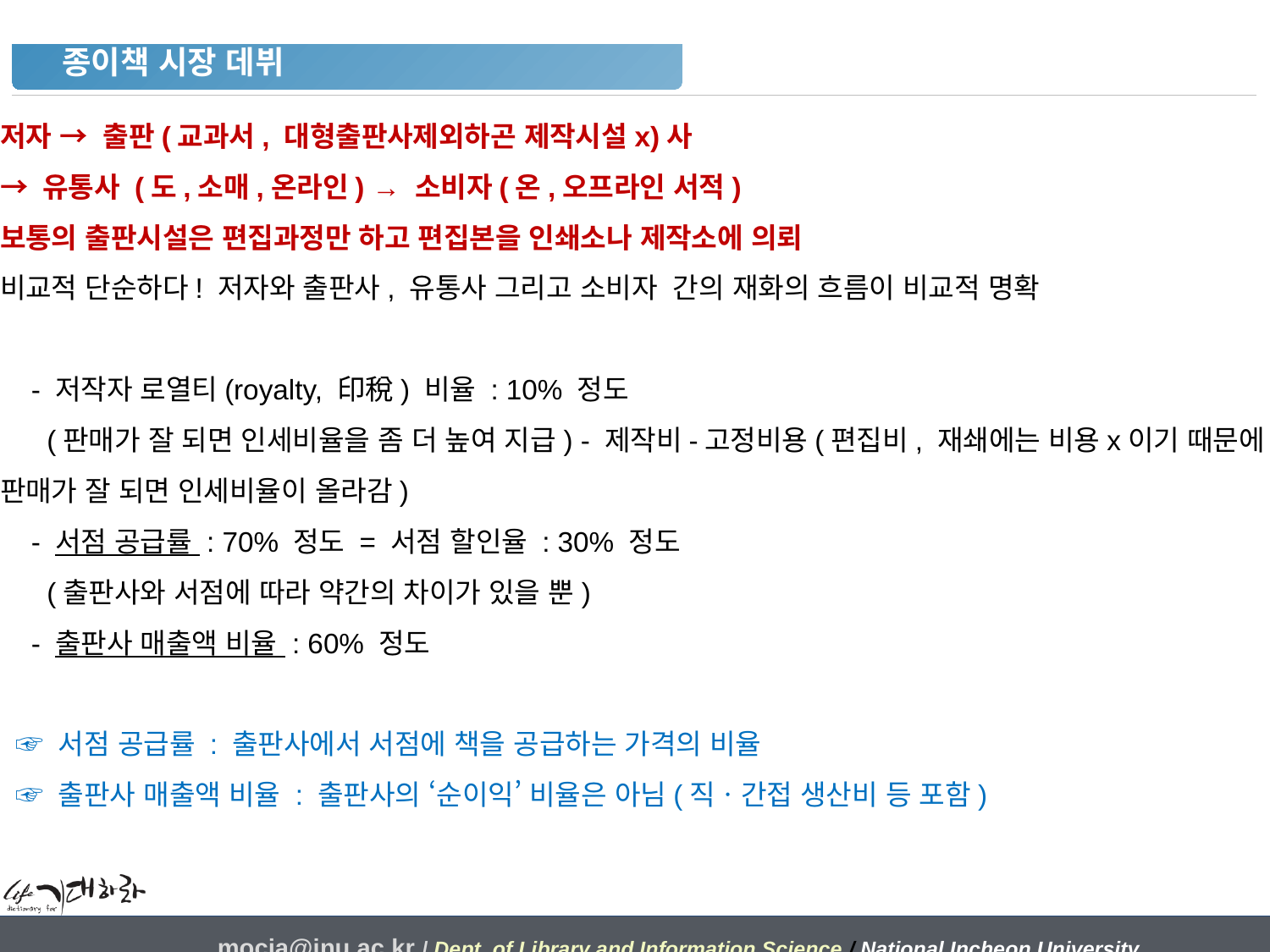

종이책 시장 데뷔

저자 →  출판(교과서, 대형출판사제외하곤 제작시설x)사
→ 유통사 (도,소매,온라인) → 소비자(온,오프라인 서적)
보통의 출판시설은 편집과정만 하고 편집본을 인쇄소나 제작소에 의뢰
비교적 단순하다! 저자와 출판사, 유통사 그리고 소비자  간의 재화의 흐름이 비교적 명확

    - 저작자 로열티(royalty, 印稅) 비율 : 10% 정도
      (판매가 잘 되면 인세비율을 좀 더 높여 지급) - 제작비-고정비용(편집비, 재쇄에는 비용x이기 때문에 판매가 잘 되면 인세비율이 올라감)
    - 서점 공급률 : 70% 정도 = 서점 할인율 : 30% 정도
      (출판사와 서점에 따라 약간의 차이가 있을 뿐)
    - 출판사 매출액 비율 : 60% 정도

  ☞ 서점 공급률 : 출판사에서 서점에 책을 공급하는 가격의 비율
  ☞ 출판사 매출액 비율 : 출판사의 ‘순이익’ 비율은 아님(직ㆍ간접 생산비 등 포함)

mocja@inu.ac.kr / Dept. of Library and Information Science / National Incheon University